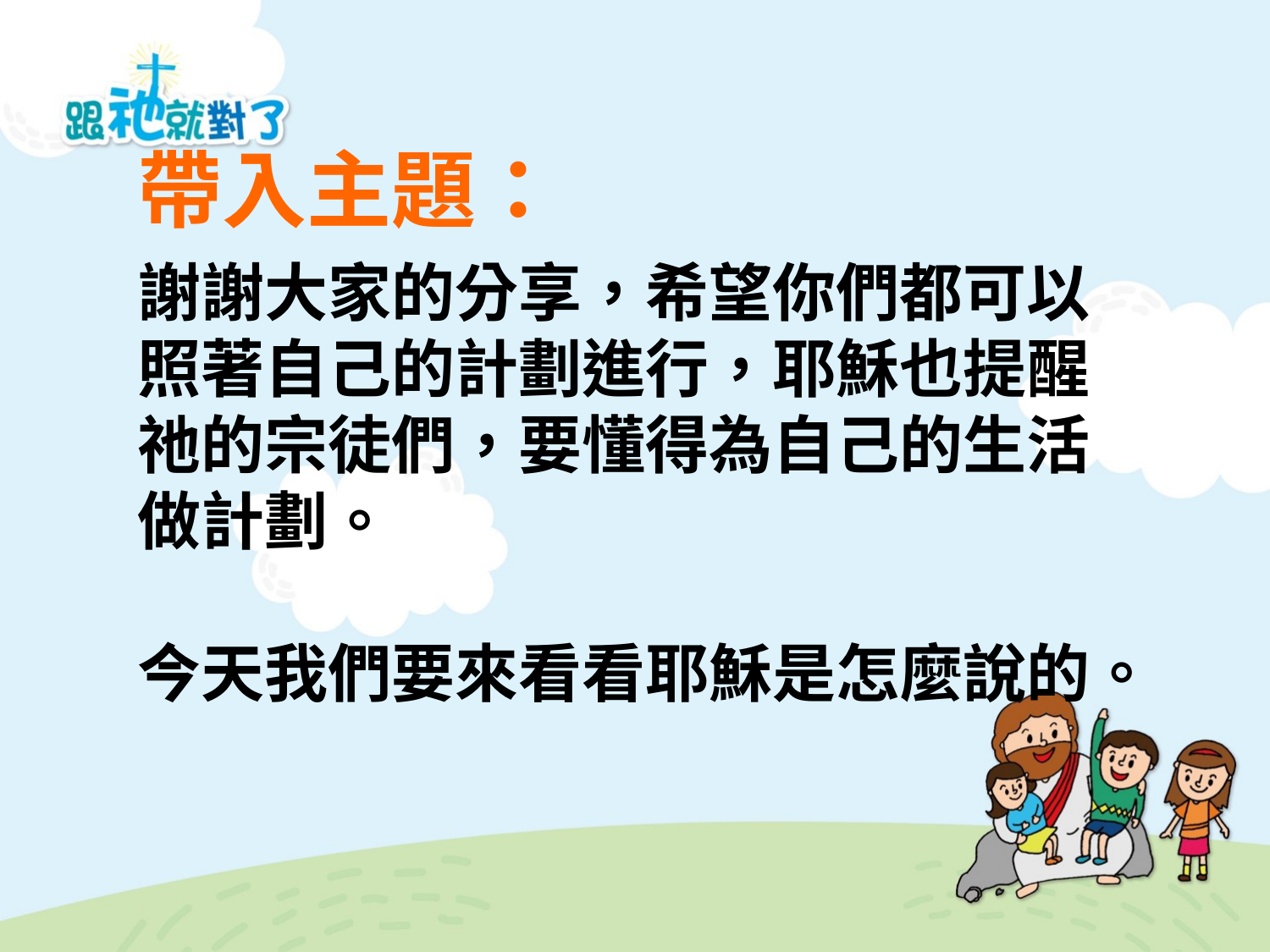

帶入主題：
謝謝大家的分享，希望你們都可以照著自己的計劃進行，耶穌也提醒祂的宗徒們，要懂得為自己的生活做計劃。

今天我們要來看看耶穌是怎麼說的。